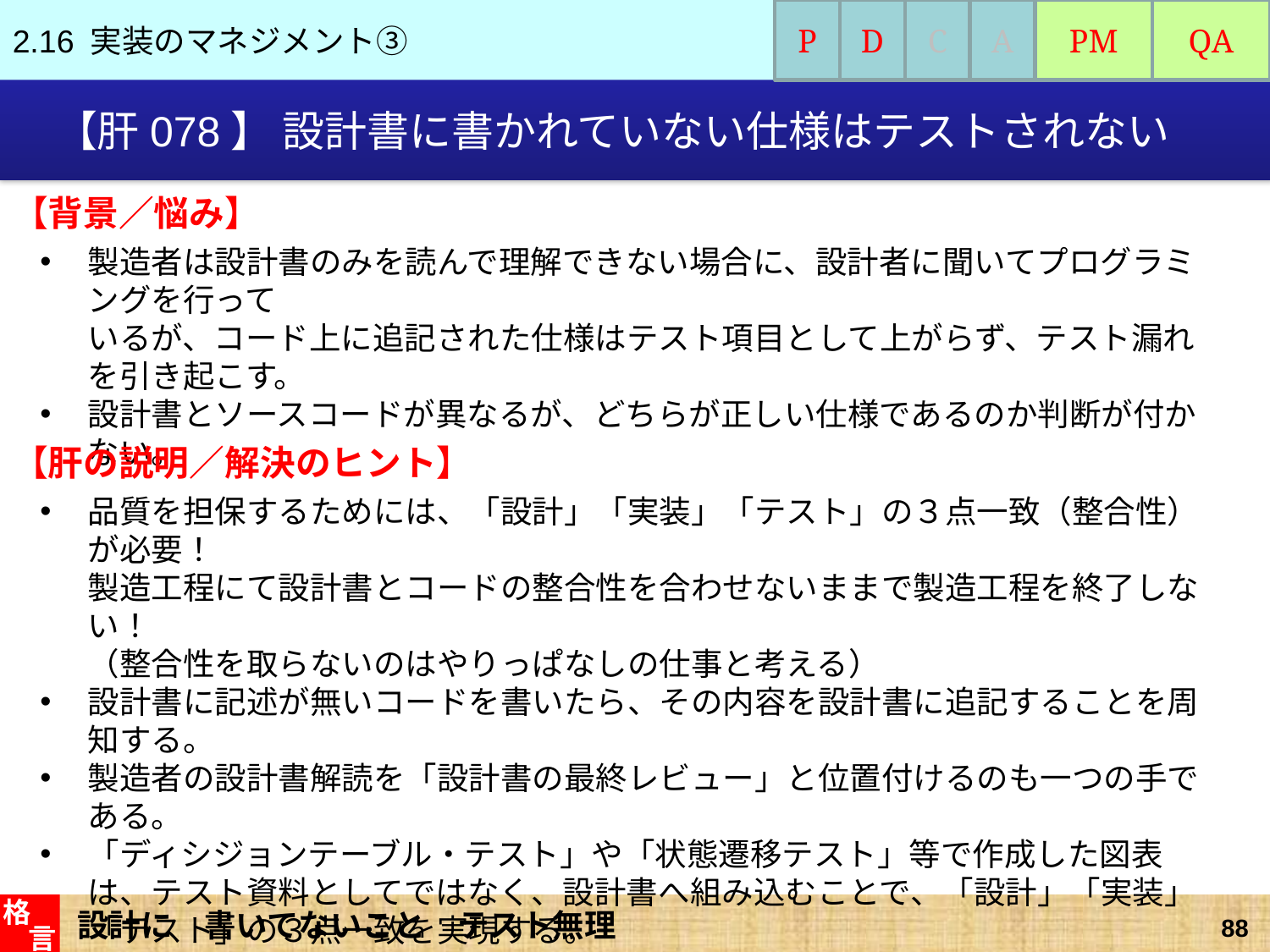

2.16 実装のマネジメント③
P
D
C
A
PM
QA
# 【肝078】 設計書に書かれていない仕様はテストされない
【背景／悩み】
製造者は設計書のみを読んで理解できない場合に、設計者に聞いてプログラミングを行って
いるが、コード上に追記された仕様はテスト項目として上がらず、テスト漏れを引き起こす。
設計書とソースコードが異なるが、どちらが正しい仕様であるのか判断が付かない。
【肝の説明／解決のヒント】
品質を担保するためには、「設計」「実装」「テスト」の３点一致（整合性）が必要！
製造工程にて設計書とコードの整合性を合わせないままで製造工程を終了しない！　
（整合性を取らないのはやりっぱなしの仕事と考える）
設計書に記述が無いコードを書いたら、その内容を設計書に追記することを周知する。
製造者の設計書解読を「設計書の最終レビュー」と位置付けるのも一つの手である。
「ディシジョンテーブル・テスト」や「状態遷移テスト」等で作成した図表は、テスト資料としてではなく、設計書へ組み込むことで、「設計」「実装」「テスト」の３点一致を実現する。
設計に　書いてないこと　テスト無理
格
言
88